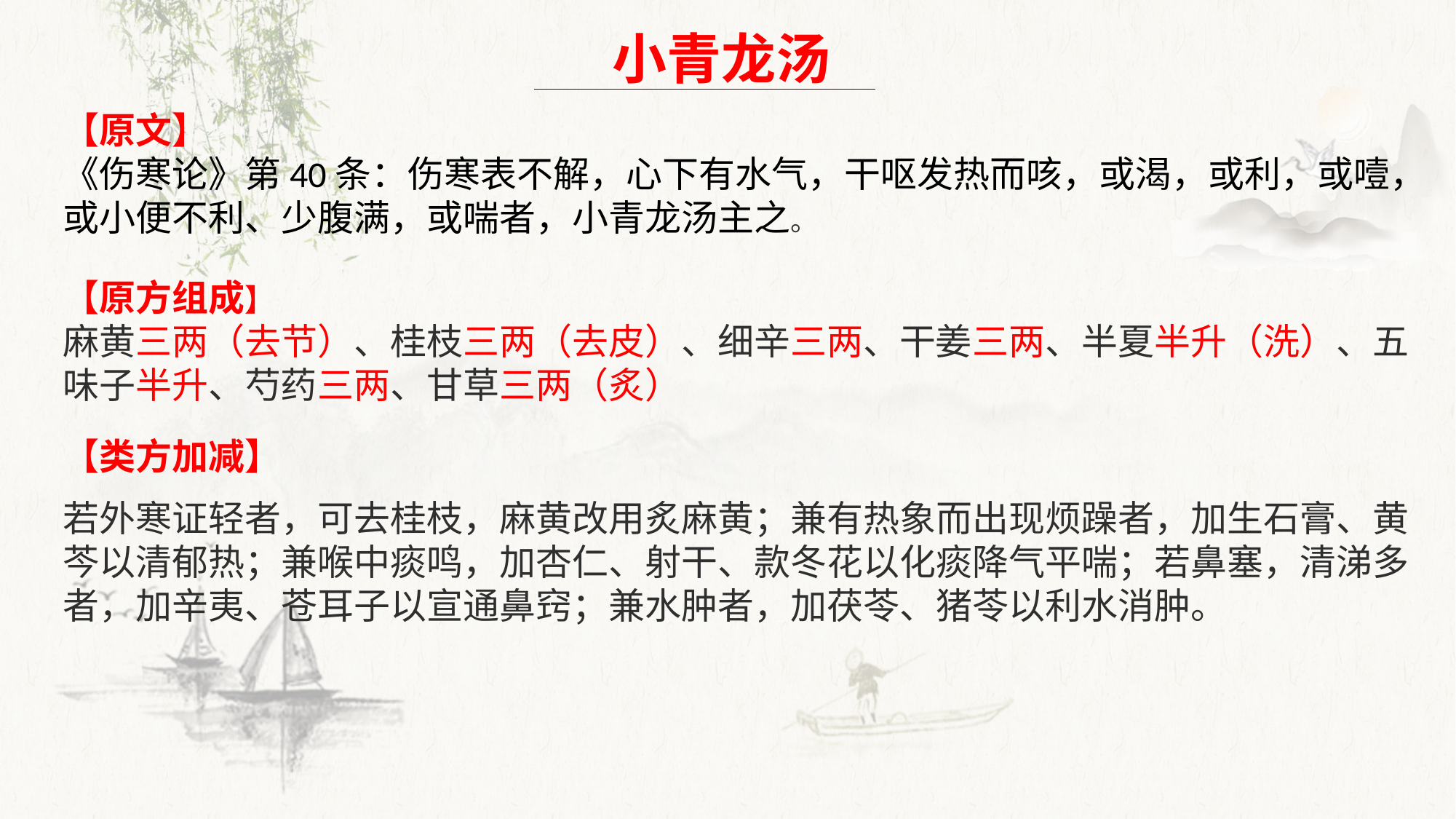

小青龙汤
【原文】
《伤寒论》第40条：伤寒表不解，心下有水气，干呕发热而咳，或渴，或利，或噎，或小便不利、少腹满，或喘者，小青龙汤主之。
【原方组成】
麻黄三两（去节）、桂枝三两（去皮）、细辛三两、干姜三两、半夏半升（洗）、五味子半升、芍药三两、甘草三两（炙）
【类方加减】
若外寒证轻者，可去桂枝，麻黄改用炙麻黄；兼有热象而出现烦躁者，加生石膏、黄芩以清郁热；兼喉中痰鸣，加杏仁、射干、款冬花以化痰降气平喘；若鼻塞，清涕多者，加辛夷、苍耳子以宣通鼻窍；兼水肿者，加茯苓、猪苓以利水消肿。